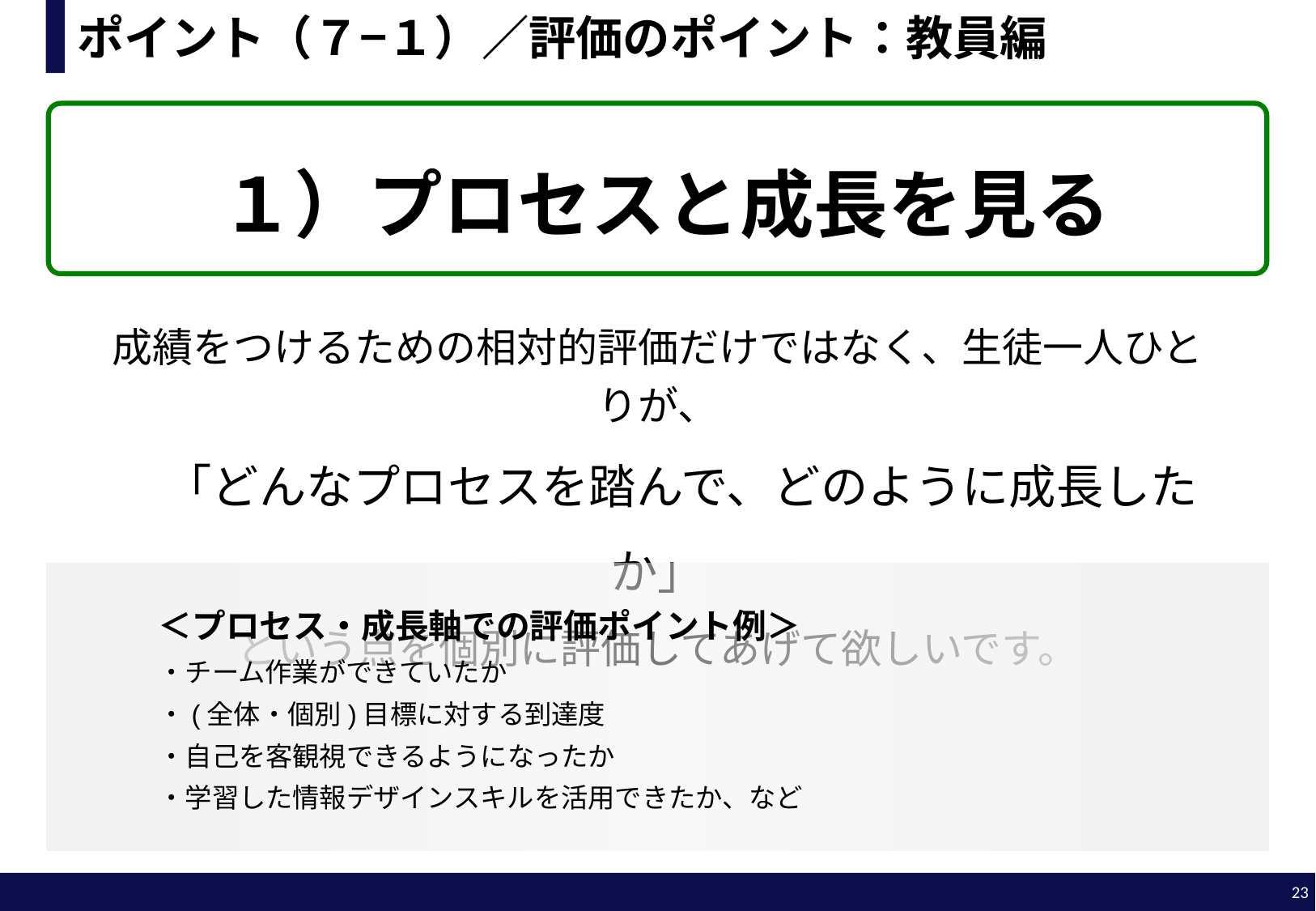

# ポイント（７−１）／評価のポイント：教員編
１）プロセスと成長を見る
成績をつけるための相対的評価だけではなく、生徒一人ひとりが、
　「どんなプロセスを踏んで、どのように成長したか」
という点を個別に評価してあげて欲しいです。

＜プロセス・成長軸での評価ポイント例＞
・チーム作業ができていたか
・(全体・個別)目標に対する到達度
・自己を客観視できるようになったか
・学習した情報デザインスキルを活用できたか、など